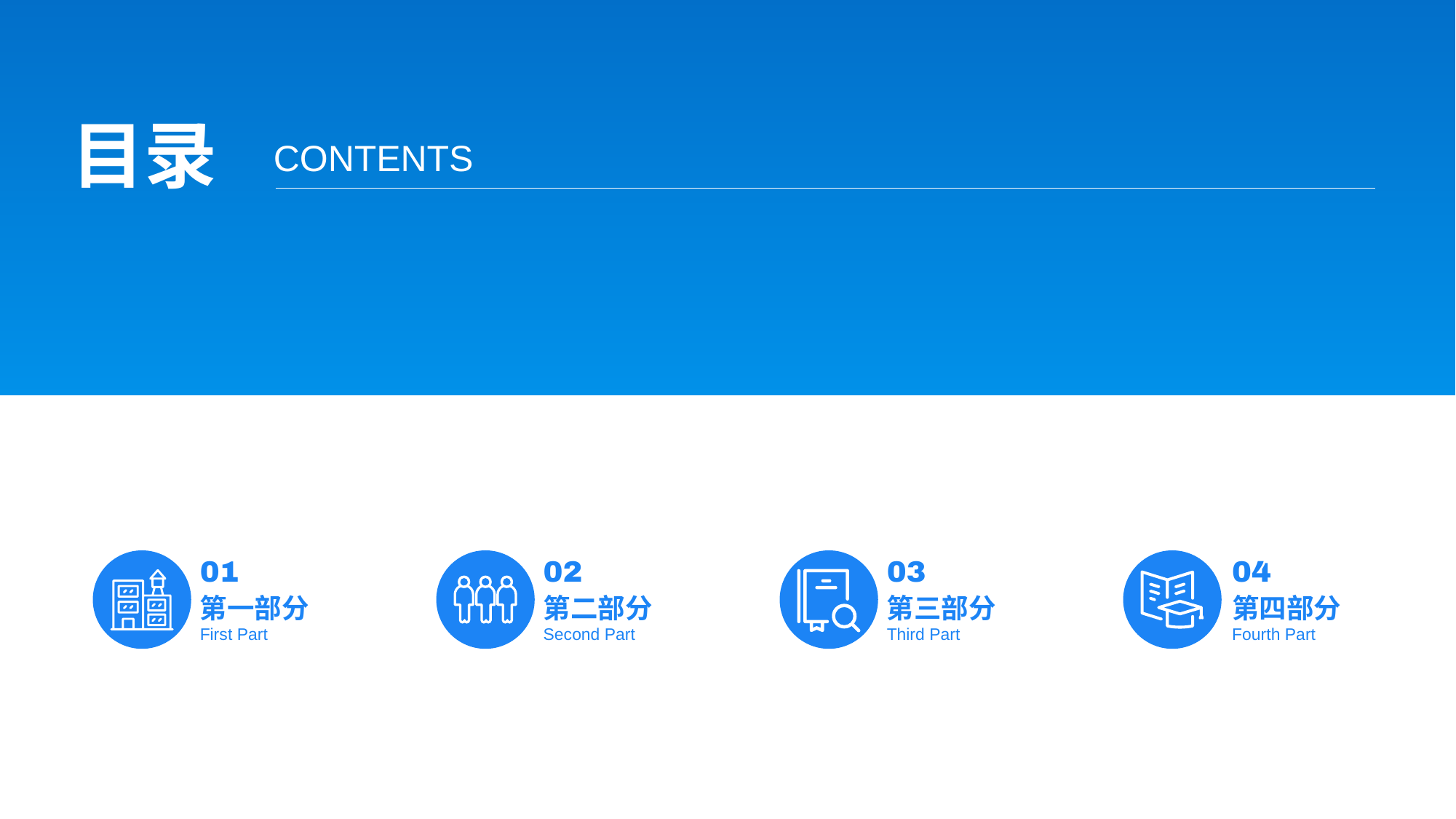

01
02
03
04
第一部分
第二部分
第三部分
第四部分
First Part
Second Part
Third Part
Fourth Part